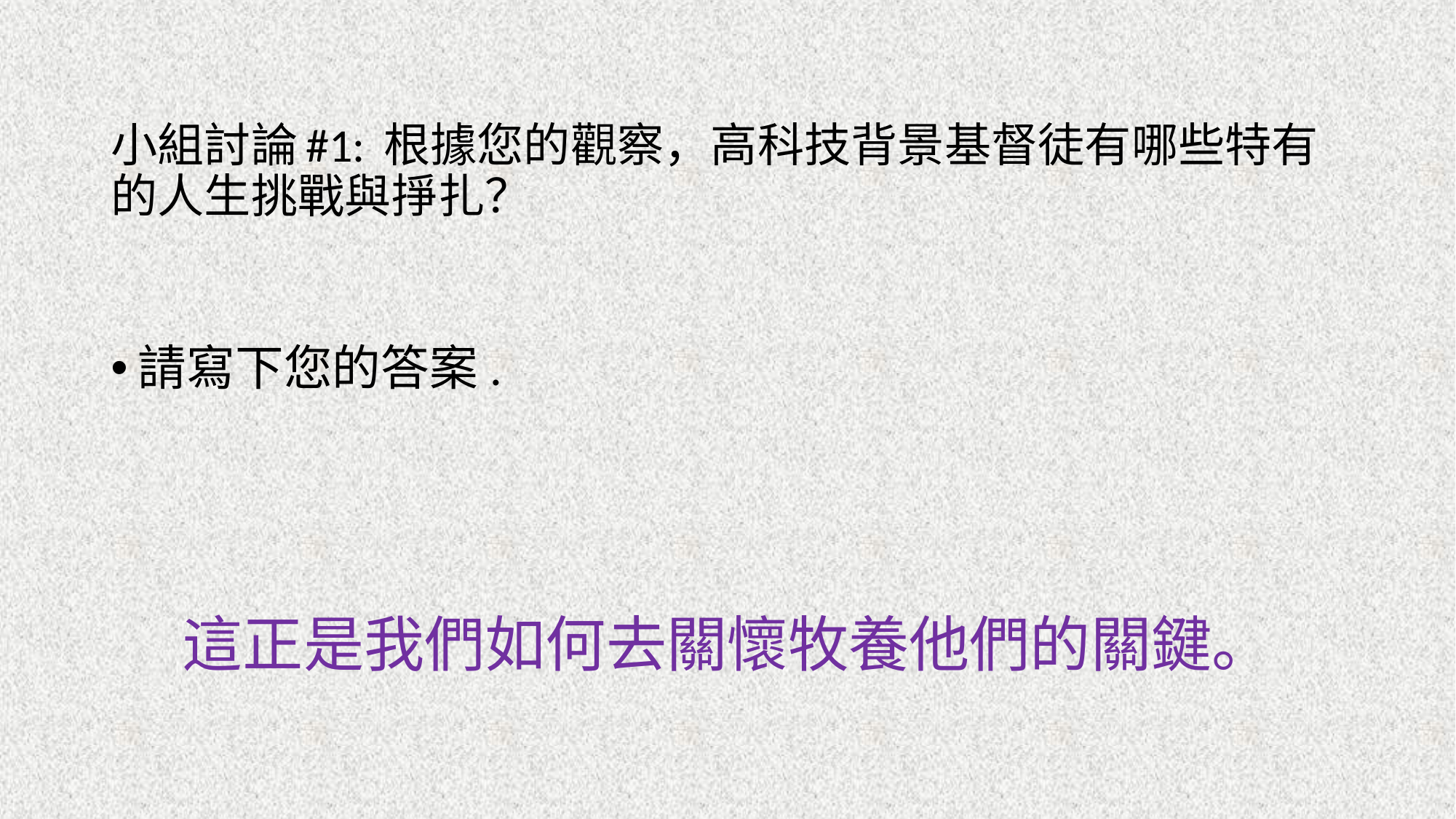

# 小組討論#1: 根據您的觀察，高科技背景基督徒有哪些特有的人生挑戰與掙扎？
請寫下您的答案.

這正是我們如何去關懷牧養他們的關鍵。